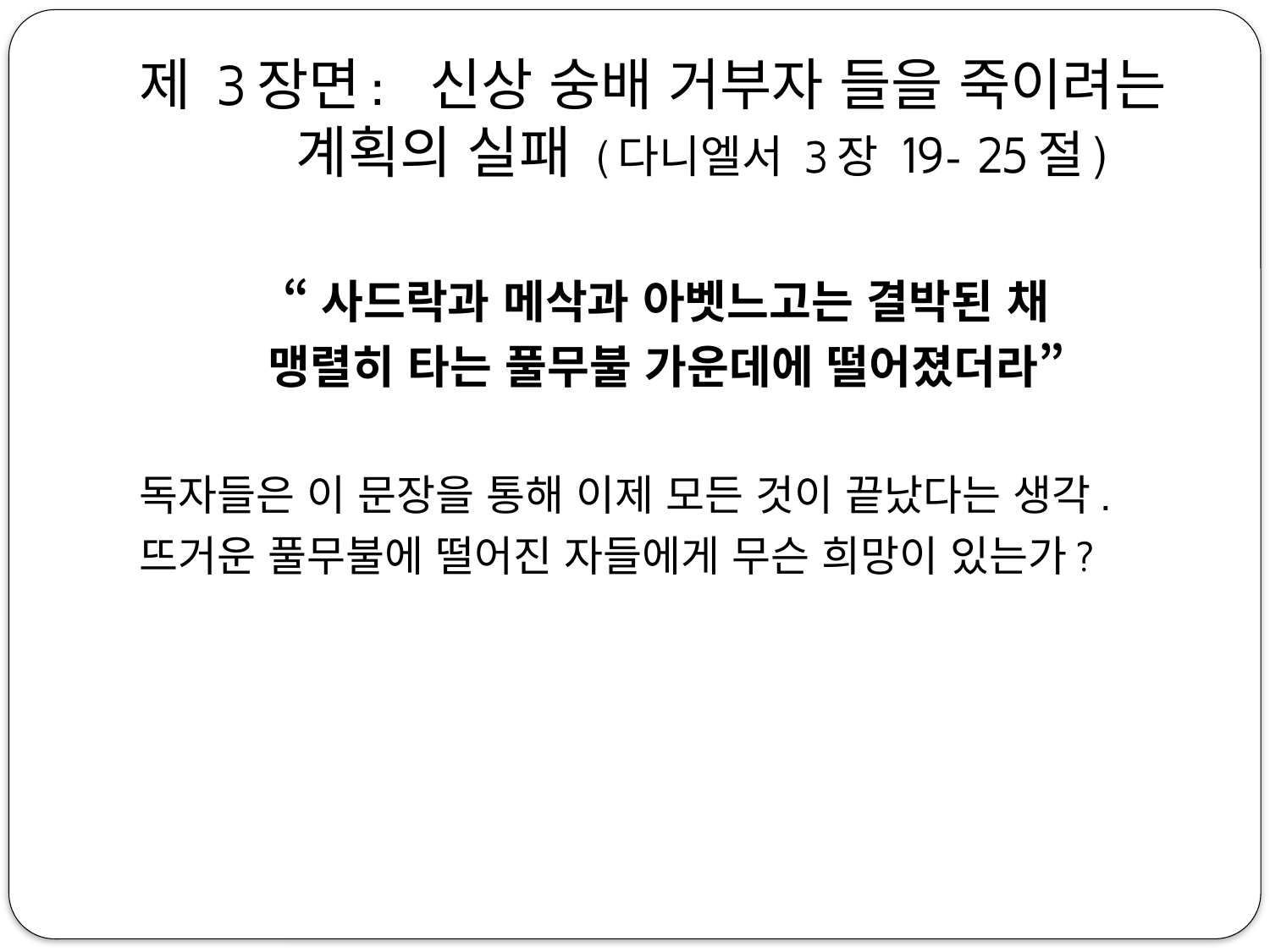

# 제 3장면:  신상 숭배 거부자 들을 죽이려는 계획의 실패 (다니엘서 3장 19- 25절)

“사드락과 메삭과 아벳느고는 결박된 채
맹렬히 타는 풀무불 가운데에 떨어졌더라”

독자들은 이 문장을 통해 이제 모든 것이 끝났다는 생각.
뜨거운 풀무불에 떨어진 자들에게 무슨 희망이 있는가?